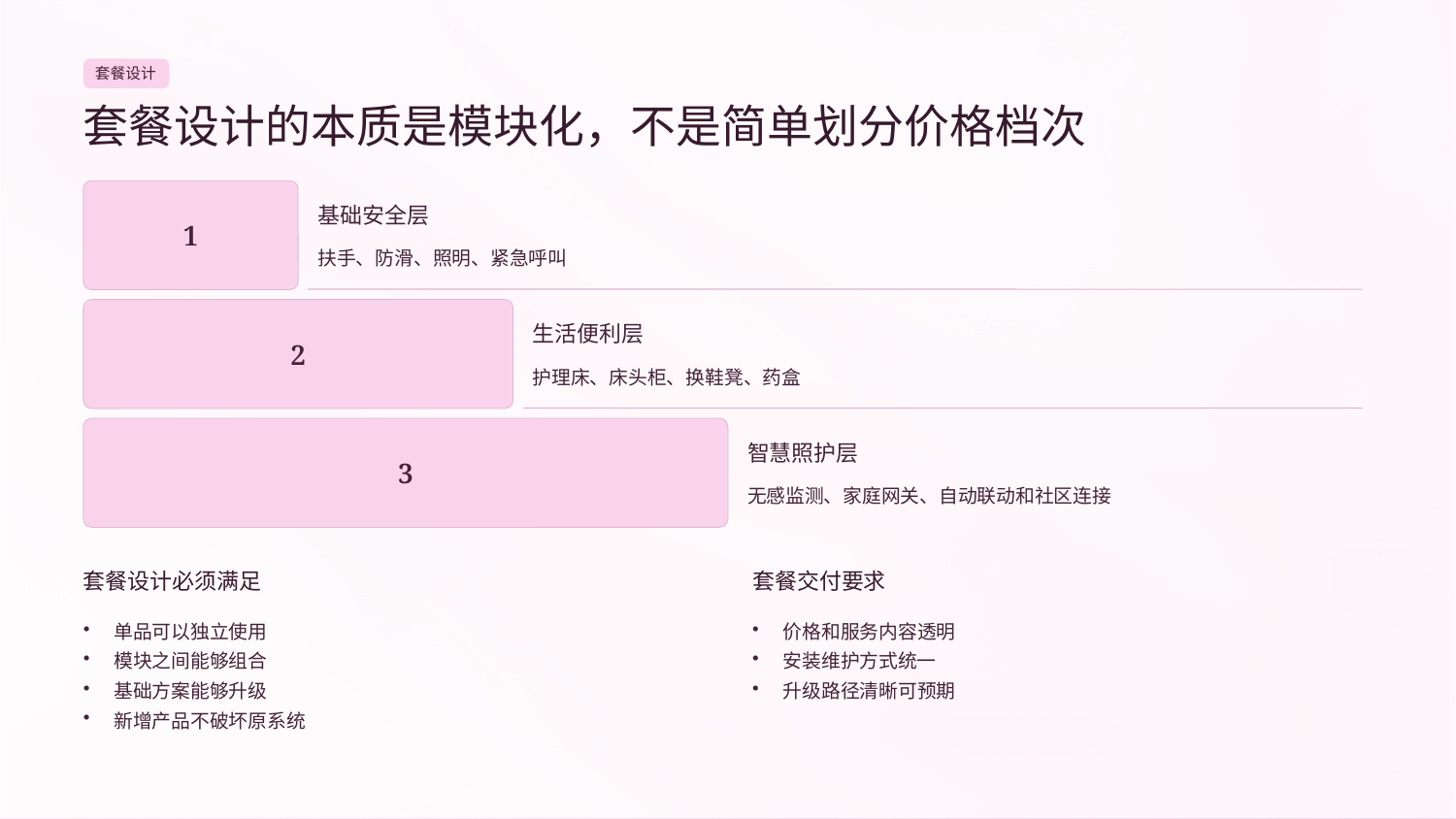

套餐设计
套餐设计的本质是模块化，不是简单划分价格档次

基础安全层
1
扶手、防滑、照明、紧急呼叫

生活便利层
2
护理床、床头柜、换鞋凳、药盒

智慧照护层
3
无感监测、家庭网关、自动联动和社区连接
套餐设计必须满足
套餐交付要求
单品可以独立使用
模块之间能够组合
基础方案能够升级
新增产品不破坏原系统
价格和服务内容透明
安装维护方式统一
升级路径清晰可预期